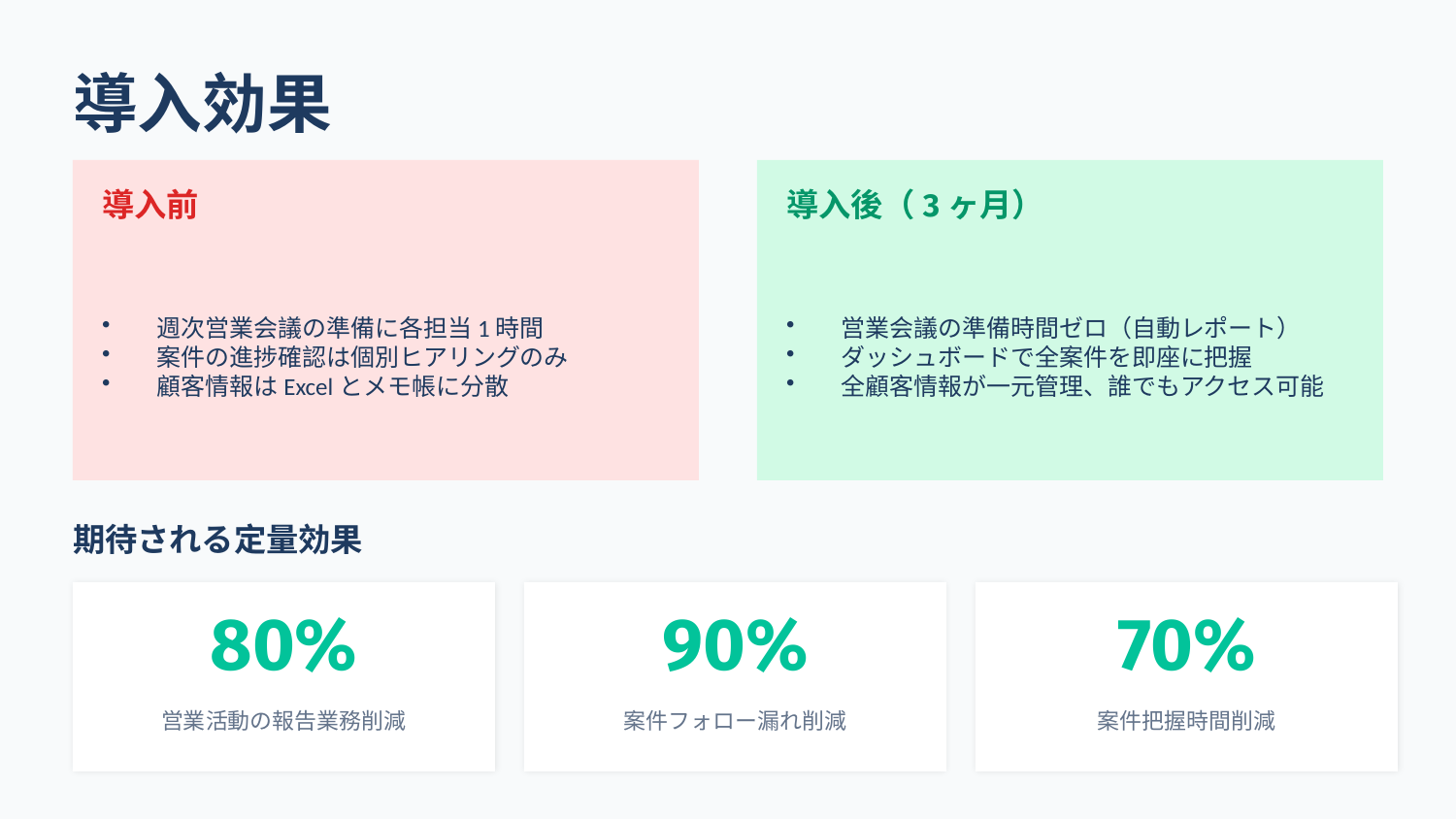

導入効果

導入前
導入後（3ヶ月）
週次営業会議の準備に各担当1時間
案件の進捗確認は個別ヒアリングのみ
顧客情報はExcelとメモ帳に分散
営業会議の準備時間ゼロ（自動レポート）
ダッシュボードで全案件を即座に把握
全顧客情報が一元管理、誰でもアクセス可能
期待される定量効果

80%
90%
70%
営業活動の報告業務削減
案件フォロー漏れ削減
案件把握時間削減